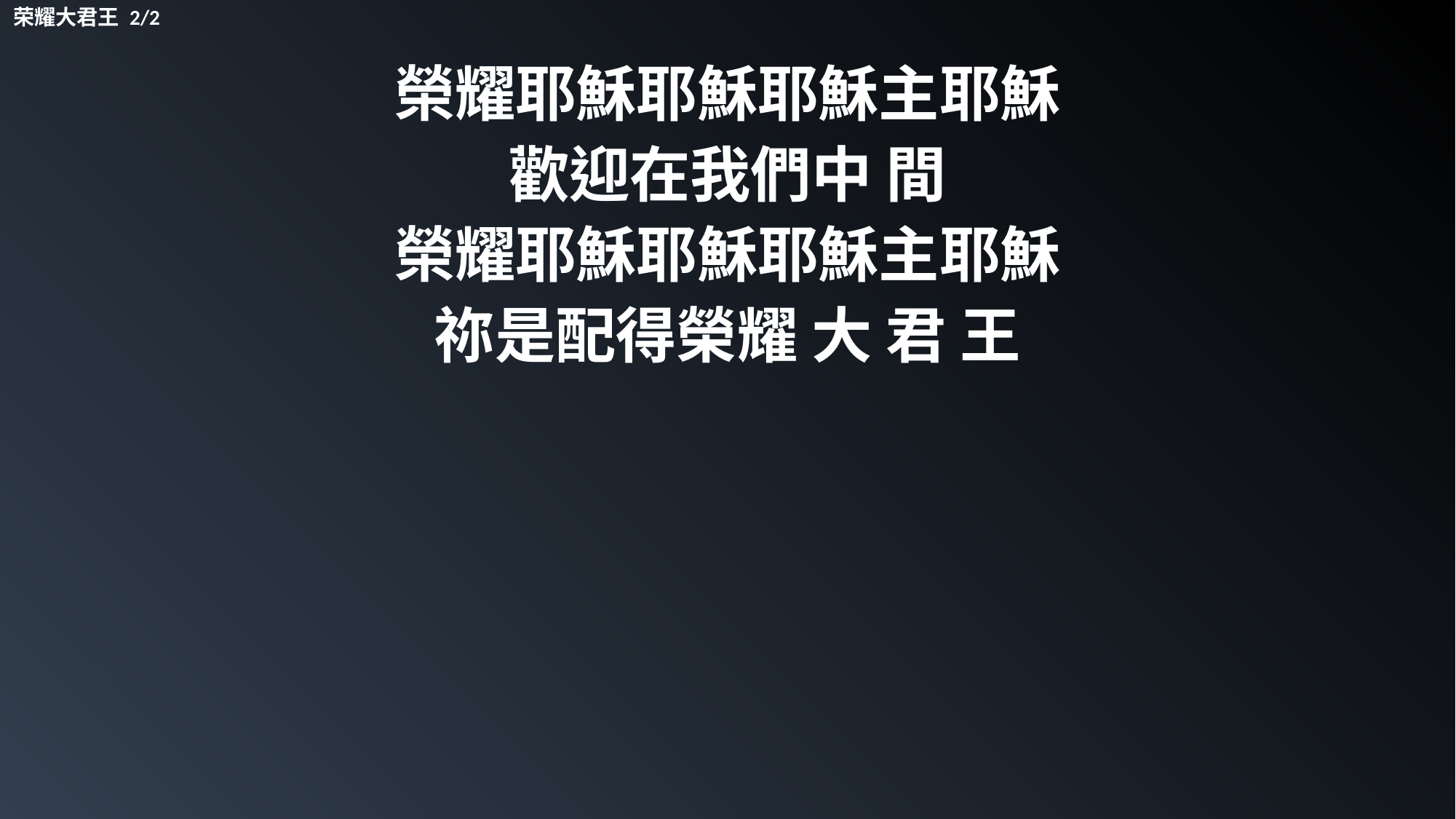

荣耀大君王 2/2
榮耀耶穌耶穌耶穌主耶穌
歡迎在我們中 間
榮耀耶穌耶穌耶穌主耶穌
祢是配得榮耀 大 君 王